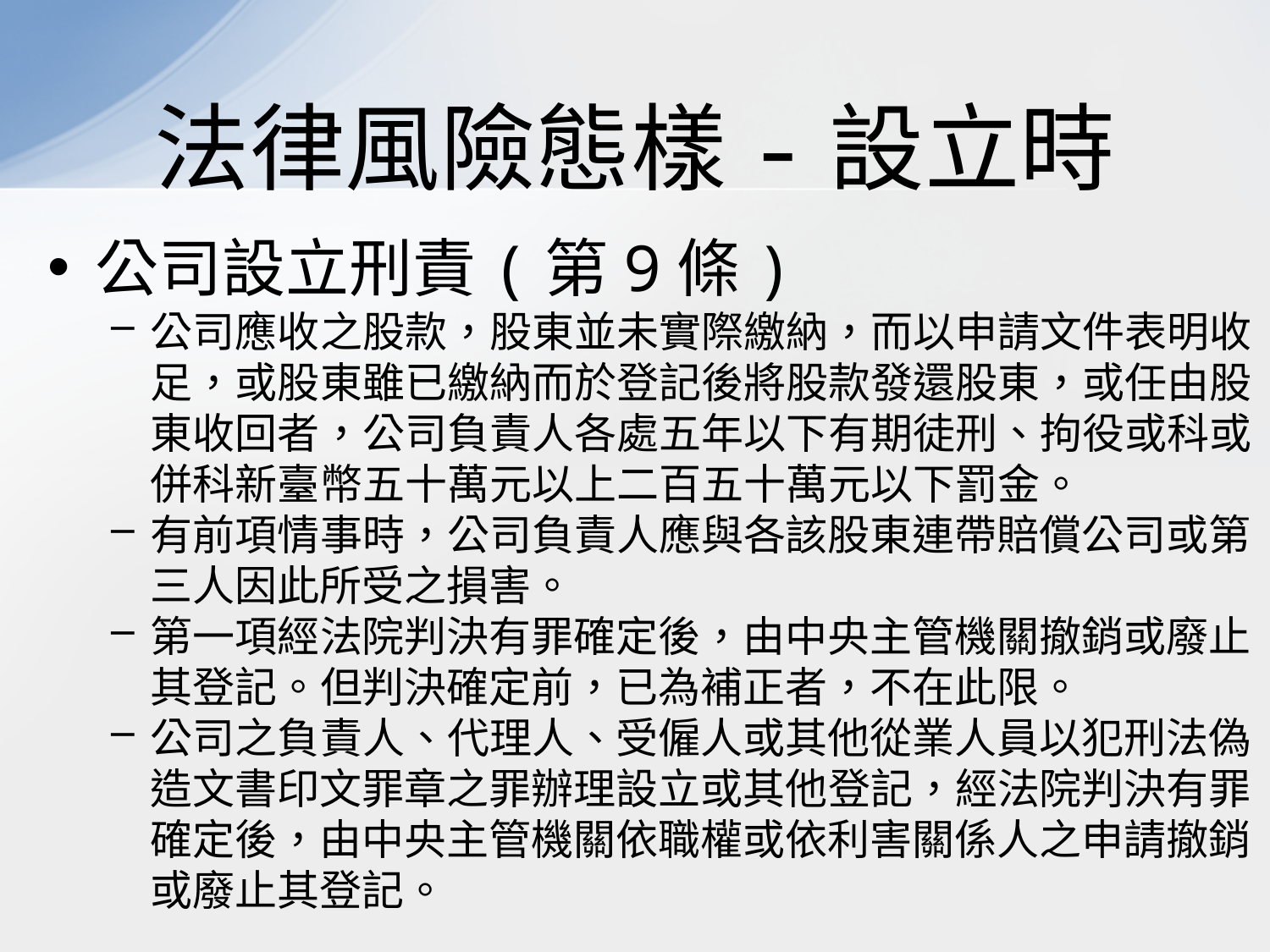

# 法律風險態樣-設立時
公司設立刑責(第9條)
公司應收之股款，股東並未實際繳納，而以申請文件表明收足，或股東雖已繳納而於登記後將股款發還股東，或任由股東收回者，公司負責人各處五年以下有期徒刑、拘役或科或併科新臺幣五十萬元以上二百五十萬元以下罰金。
有前項情事時，公司負責人應與各該股東連帶賠償公司或第三人因此所受之損害。
第一項經法院判決有罪確定後，由中央主管機關撤銷或廢止其登記。但判決確定前，已為補正者，不在此限。
公司之負責人、代理人、受僱人或其他從業人員以犯刑法偽造文書印文罪章之罪辦理設立或其他登記，經法院判決有罪確定後，由中央主管機關依職權或依利害關係人之申請撤銷或廢止其登記。